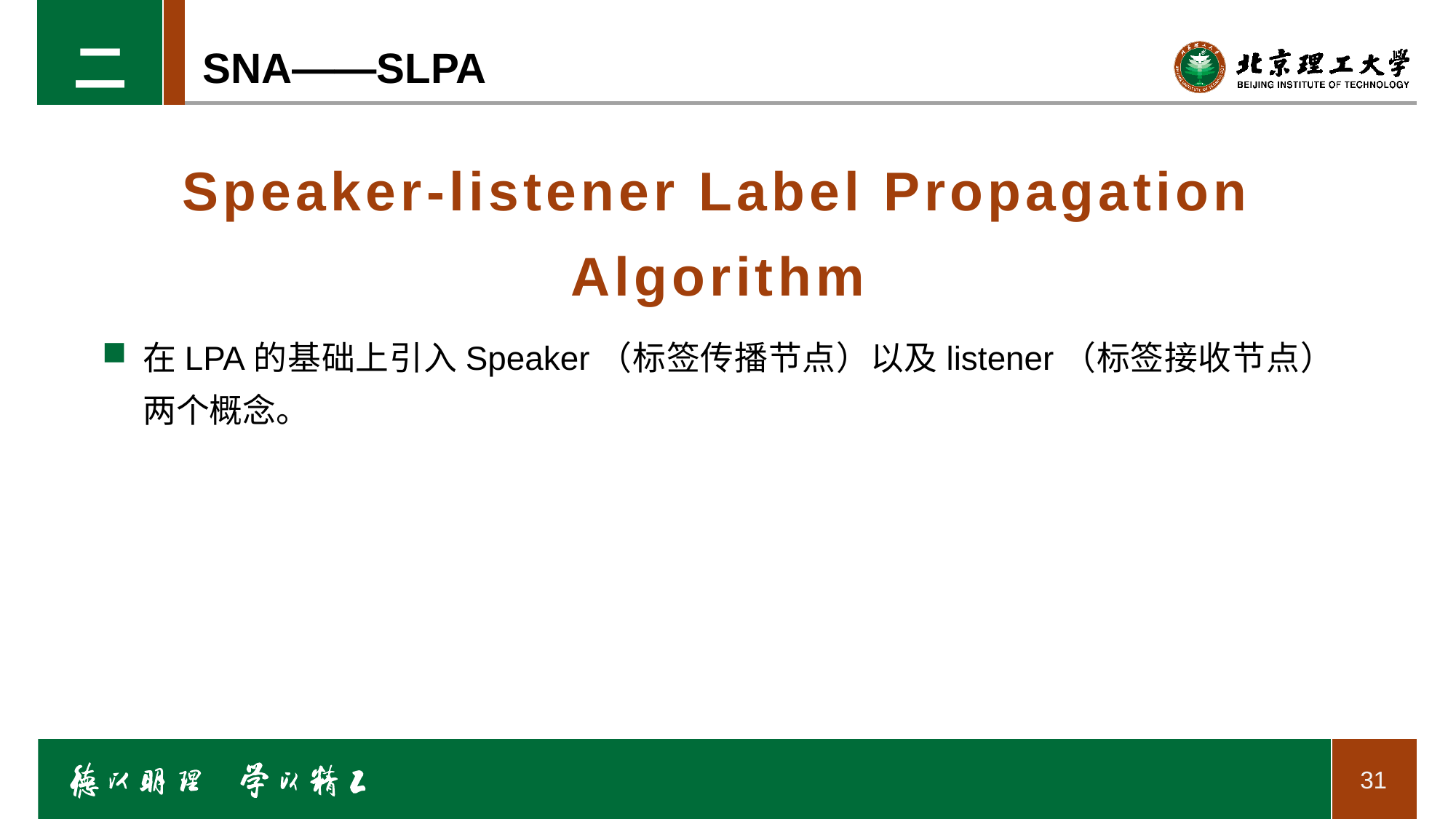

二
# SNA——SLPA
Speaker-listener Label Propagation Algorithm
在LPA的基础上引入Speaker（标签传播节点）以及listener（标签接收节点）两个概念。